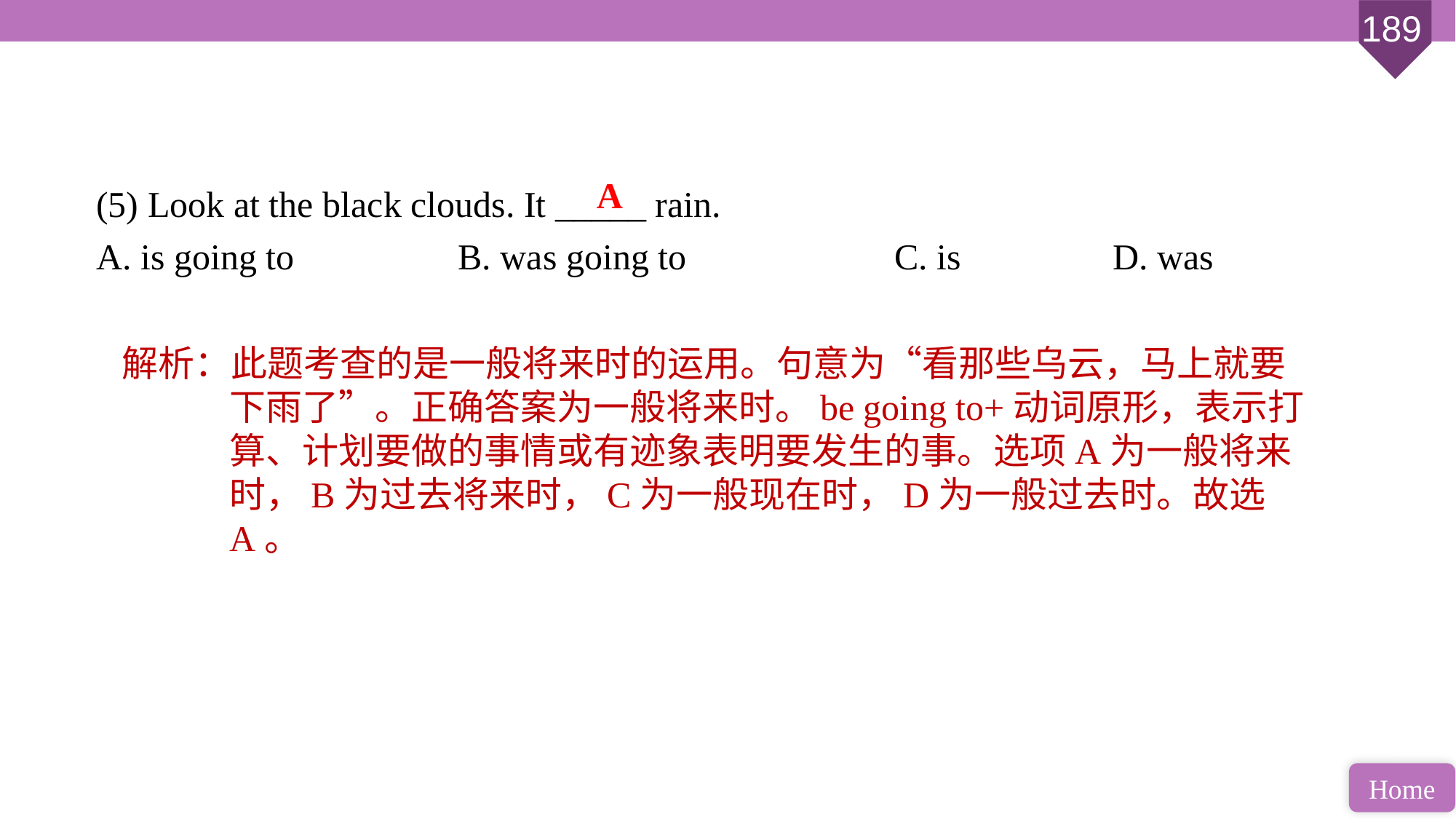

(5) Look at the black clouds. It _____ rain.
A. is going to 		B. was going to 		C. is 		D. was
A
解析：此题考查的是一般将来时的运用。句意为“看那些乌云，马上就要下雨了”。正确答案为一般将来时。be going to+动词原形，表示打算、计划要做的事情或有迹象表明要发生的事。选项A为一般将来时，B为过去将来时，C为一般现在时，D为一般过去时。故选A。